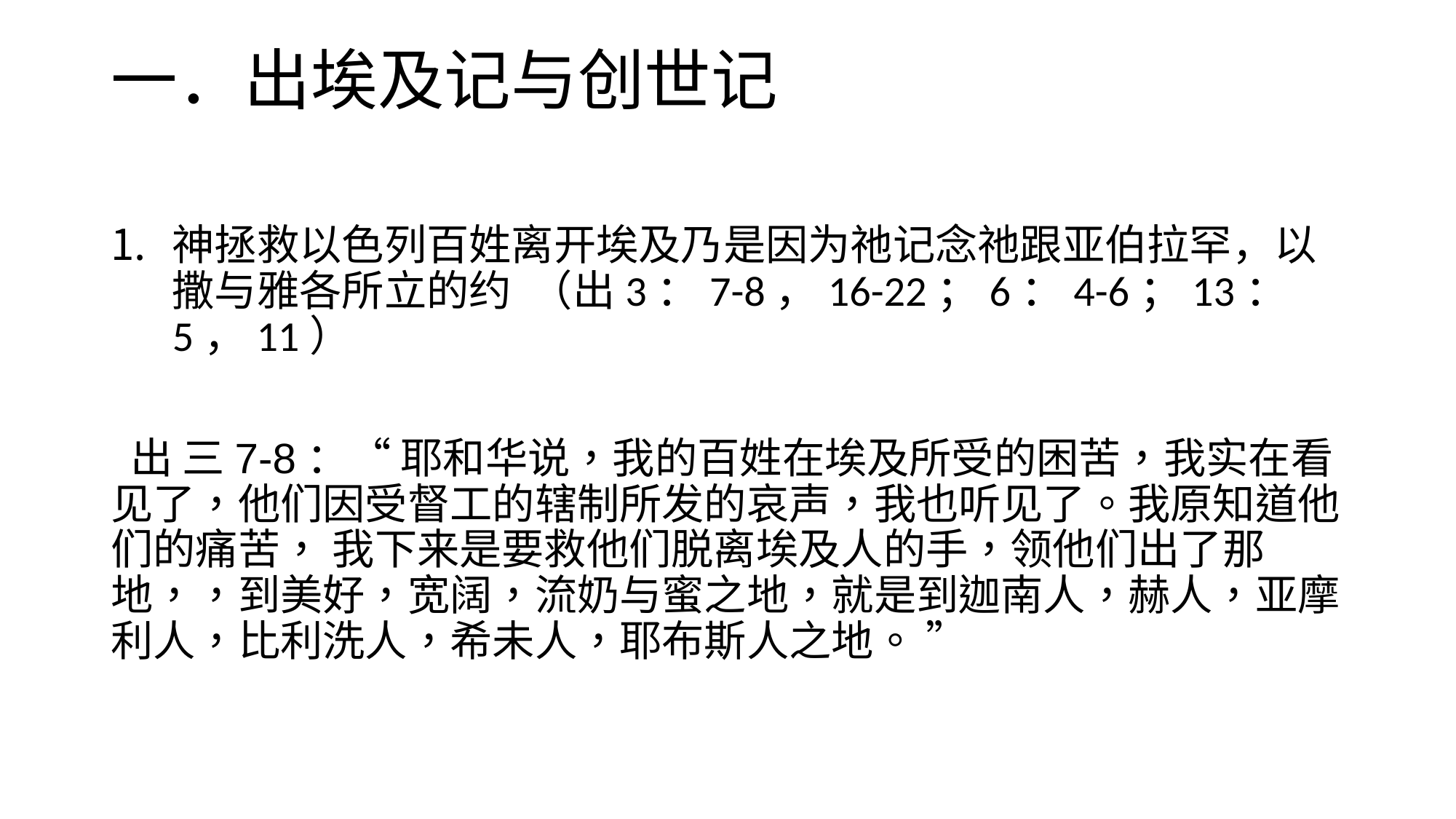

# 一．出埃及记与创世记
神拯救以色列百姓离开埃及乃是因为祂记念祂跟亚伯拉罕，以撒与雅各所立的约  （出3：7-8，16-22；6：4-6；13：5，11）

 出 三7-8：“ 耶和华说，我的百姓在埃及所受的困苦，我实在看见了，他们因受督工的辖制所发的哀声，我也听见了。我原知道他们的痛苦， 我下来是要救他们脱离埃及人的手，领他们出了那地，，到美好，宽阔，流奶与蜜之地，就是到迦南人，赫人，亚摩利人，比利洗人，希未人，耶布斯人之地。 ”